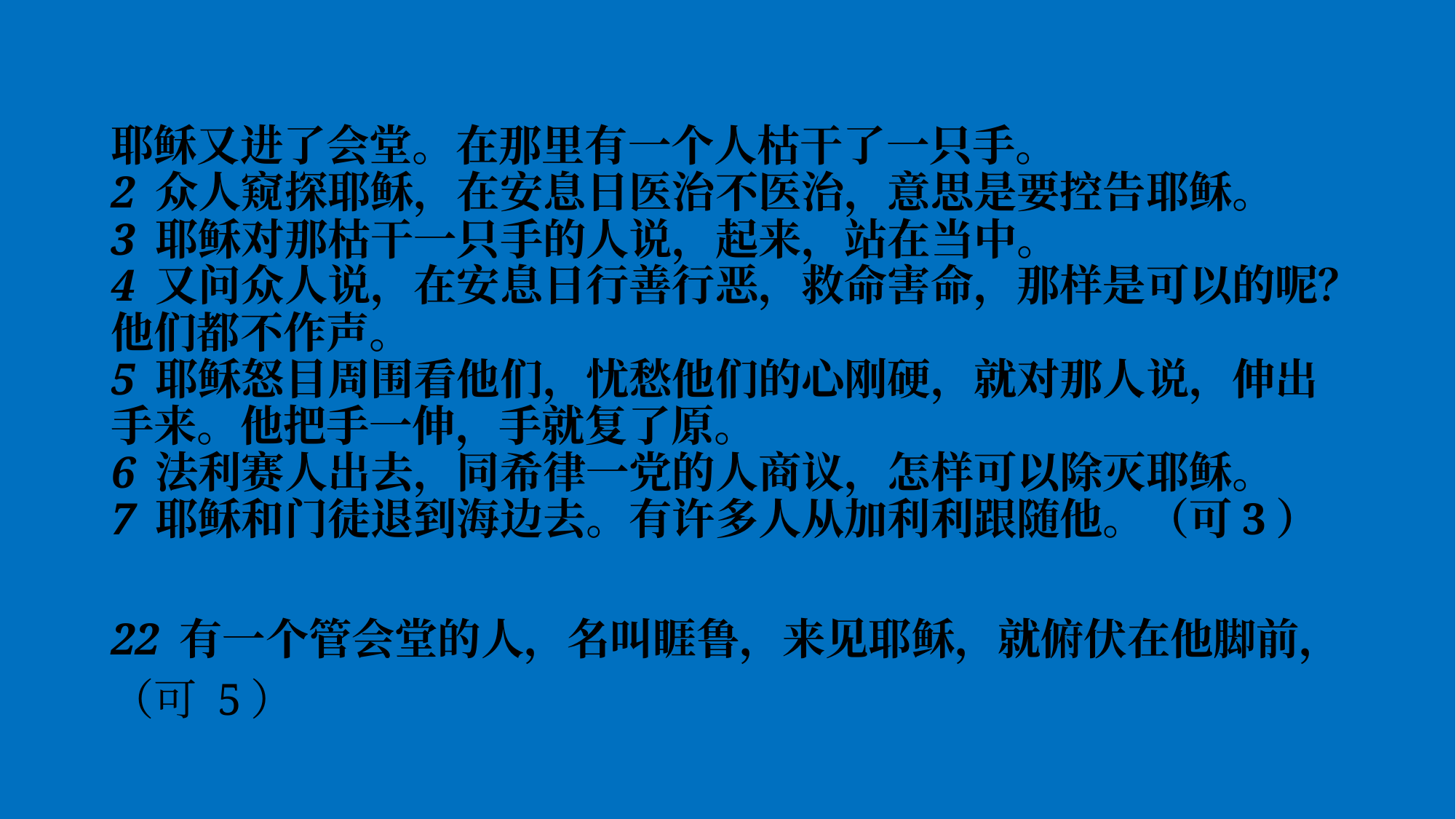

#
耶稣又进了会堂。在那里有一个人枯干了一只手。
2 众人窥探耶稣，在安息日医治不医治，意思是要控告耶稣。
3 耶稣对那枯干一只手的人说，起来，站在当中。
4 又问众人说，在安息日行善行恶，救命害命，那样是可以的呢？他们都不作声。
5 耶稣怒目周围看他们，忧愁他们的心刚硬，就对那人说，伸出手来。他把手一伸，手就复了原。
6 法利赛人出去，同希律一党的人商议，怎样可以除灭耶稣。
7 耶稣和门徒退到海边去。有许多人从加利利跟随他。（可3）

22 有一个管会堂的人，名叫睚鲁，来见耶稣，就俯伏在他脚前，
（可 5）